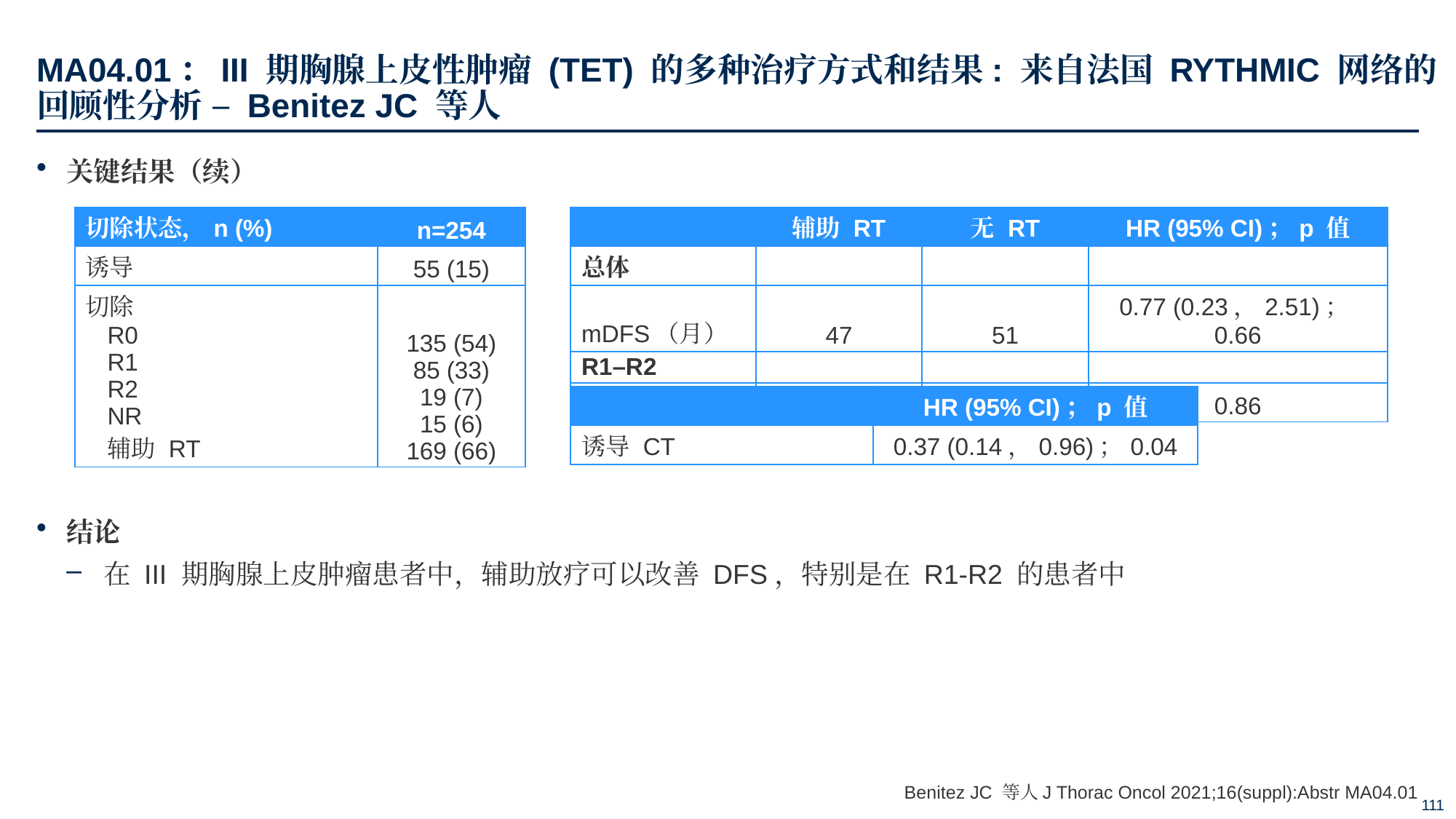

# MA04.01：III 期胸腺上皮性肿瘤 (TET) 的多种治疗方式和结果: 来自法国 RYTHMIC 网络的回顾性分析 – Benitez JC 等人
关键结果（续）
结论
在 III 期胸腺上皮肿瘤患者中，辅助放疗可以改善 DFS，特别是在 R1-R2 的患者中

| 切除状态，n (%) | n=254 |
| --- | --- |
| 诱导 | 55 (15) |
| 切除 R0 R1 R2 NR 辅助 RT | 135 (54) 85 (33) 19 (7) 15 (6) 169 (66) |
|  | 辅助 RT | 无 RT | HR (95% CI)；p 值 |
| --- | --- | --- | --- |
| 总体 |  |  |  |
| mDFS（月） | 47 | 51 | 0.77 (0.23，2.51)；0.66 |
| R1–R2 |  |  |  |
| mDFS（月） | 51 | 22 | 0.86 |
|  | HR (95% CI)；p 值 |
| --- | --- |
| 诱导 CT | 0.37 (0.14，0.96)；0.04 |
Benitez JC 等人J Thorac Oncol 2021;16(suppl):Abstr MA04.01